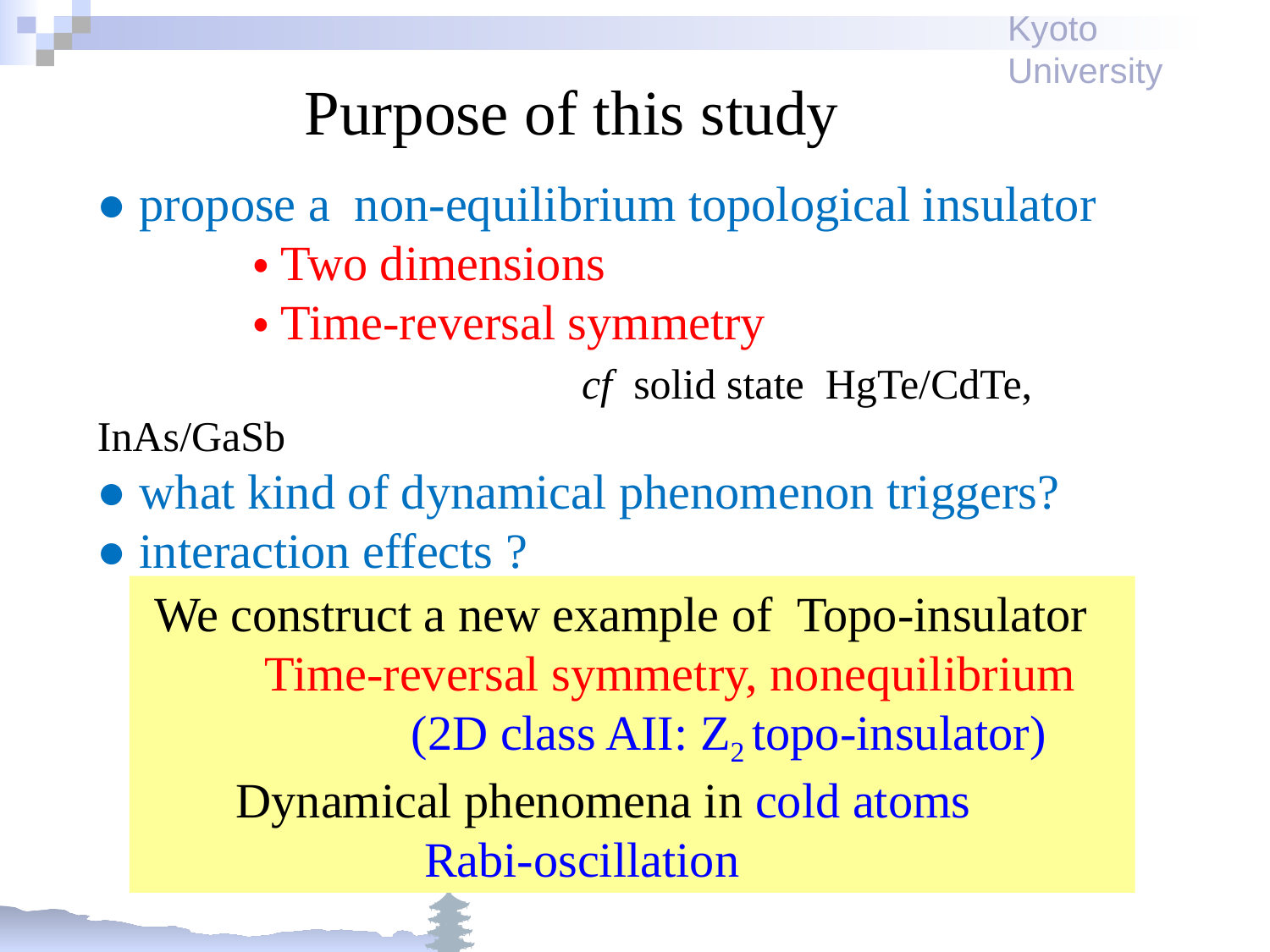

# Purpose of this study
● propose a  non-equilibrium topological insulator
             ・Two dimensions
             ・Time-reversal symmetry
      　　　　　　　　cf  solid state  HgTe/CdTe,  InAs/GaSb
● what kind of dynamical phenomenon triggers?
● interaction effects ?
 We construct a new example of  Topo-insulator
          Time-reversal symmetry, nonequilibrium
　　　　　 (2D class AII: Z2 topo-insulator)
　   Dynamical phenomena in cold atoms
                       Rabi-oscillation